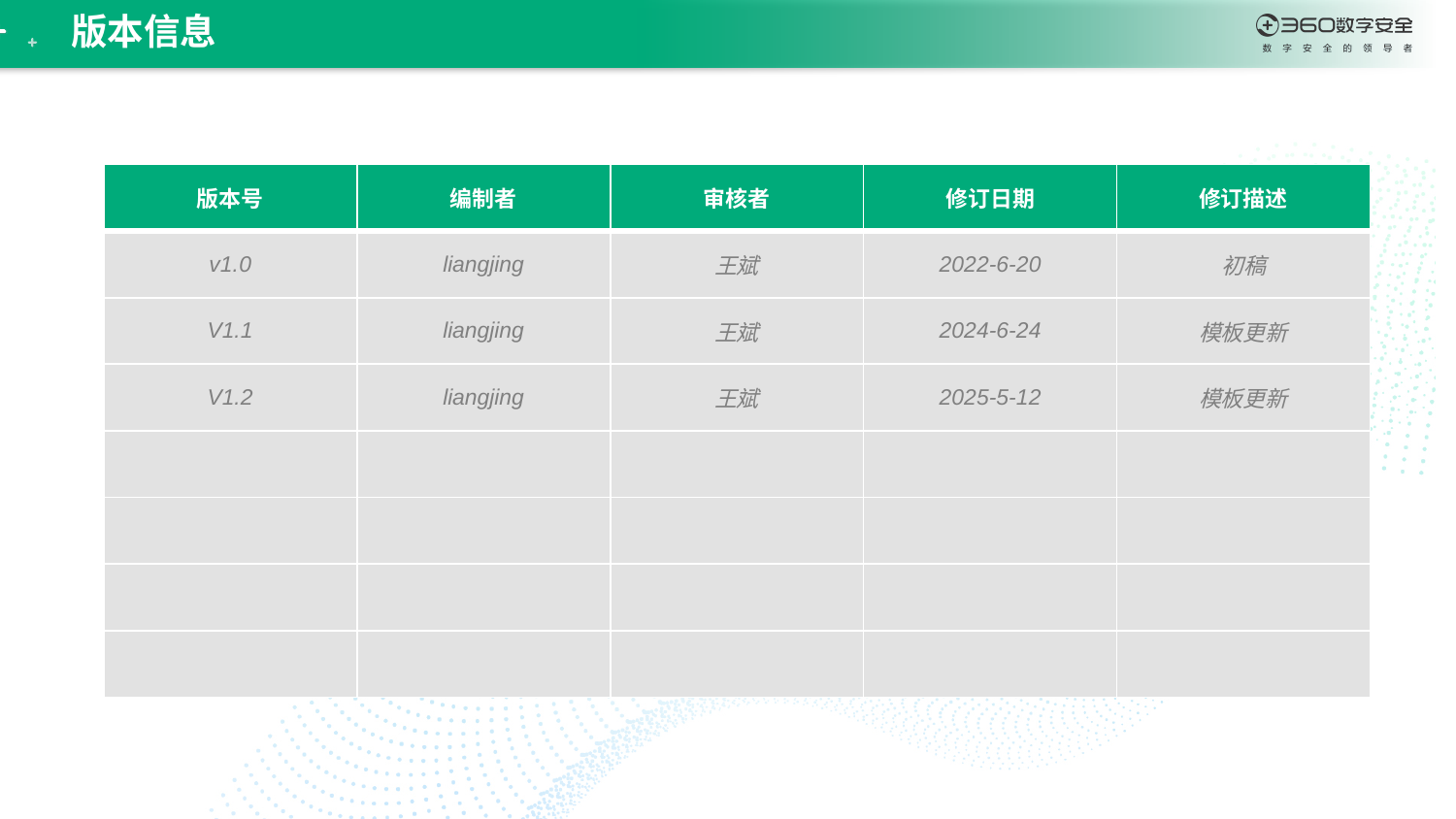

版本信息
| 版本号 | 编制者 | 审核者 | 修订日期 | 修订描述 |
| --- | --- | --- | --- | --- |
| v1.0 | liangjing | 王斌 | 2022-6-20 | 初稿 |
| V1.1 | liangjing | 王斌 | 2024-6-24 | 模板更新 |
| V1.2 | liangjing | 王斌 | 2025-5-12 | 模板更新 |
|  |  |  |  |  |
|  |  |  |  |  |
|  |  |  |  |  |
|  |  |  |  |  |